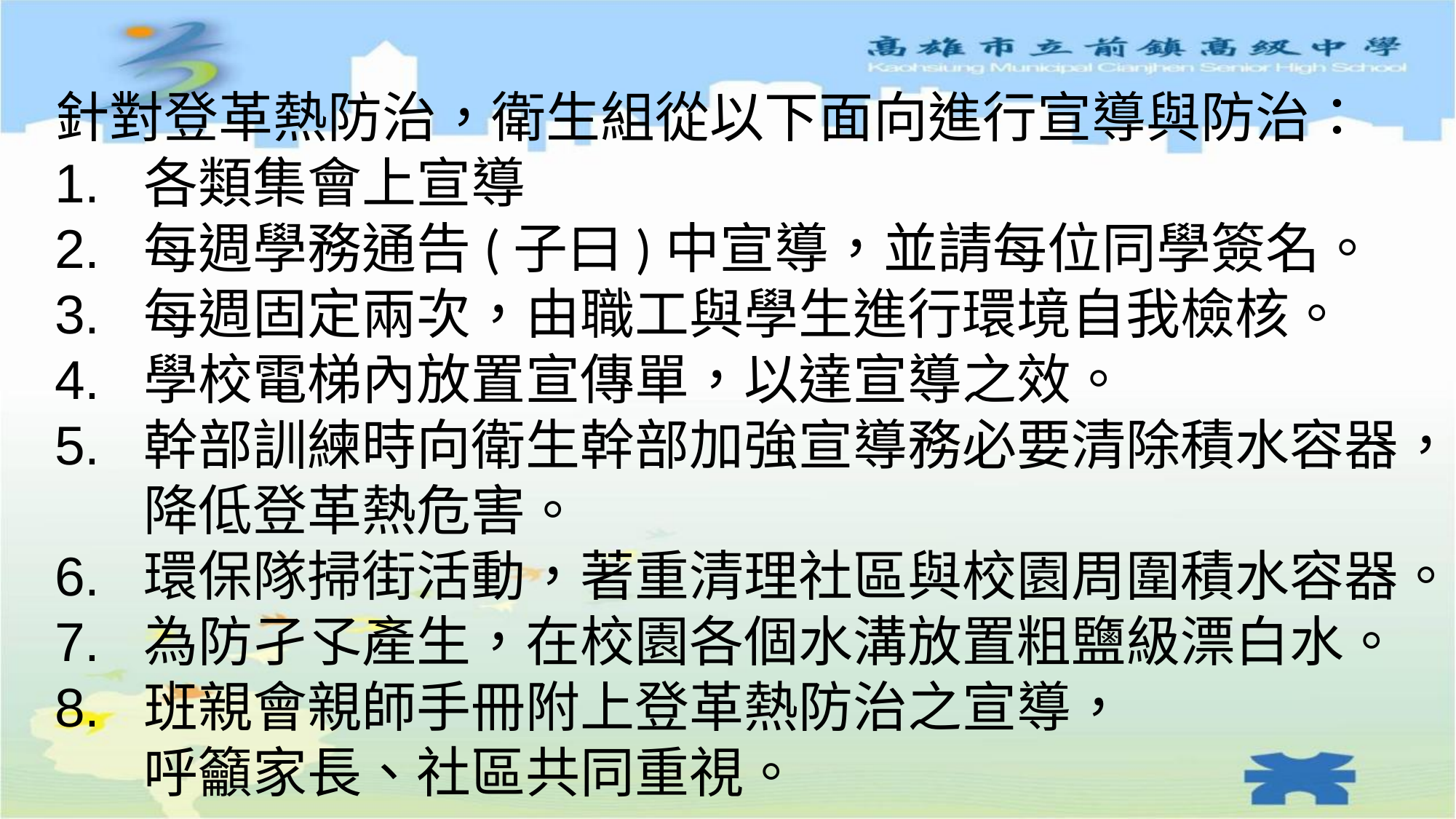

針對登革熱防治，衛生組從以下面向進行宣導與防治：
各類集會上宣導
每週學務通告(子曰)中宣導，並請每位同學簽名。
每週固定兩次，由職工與學生進行環境自我檢核。
學校電梯內放置宣傳單，以達宣導之效。
幹部訓練時向衛生幹部加強宣導務必要清除積水容器，降低登革熱危害。
環保隊掃街活動，著重清理社區與校園周圍積水容器。
為防孑孓產生，在校園各個水溝放置粗鹽級漂白水。
班親會親師手冊附上登革熱防治之宣導，
呼籲家長、社區共同重視。